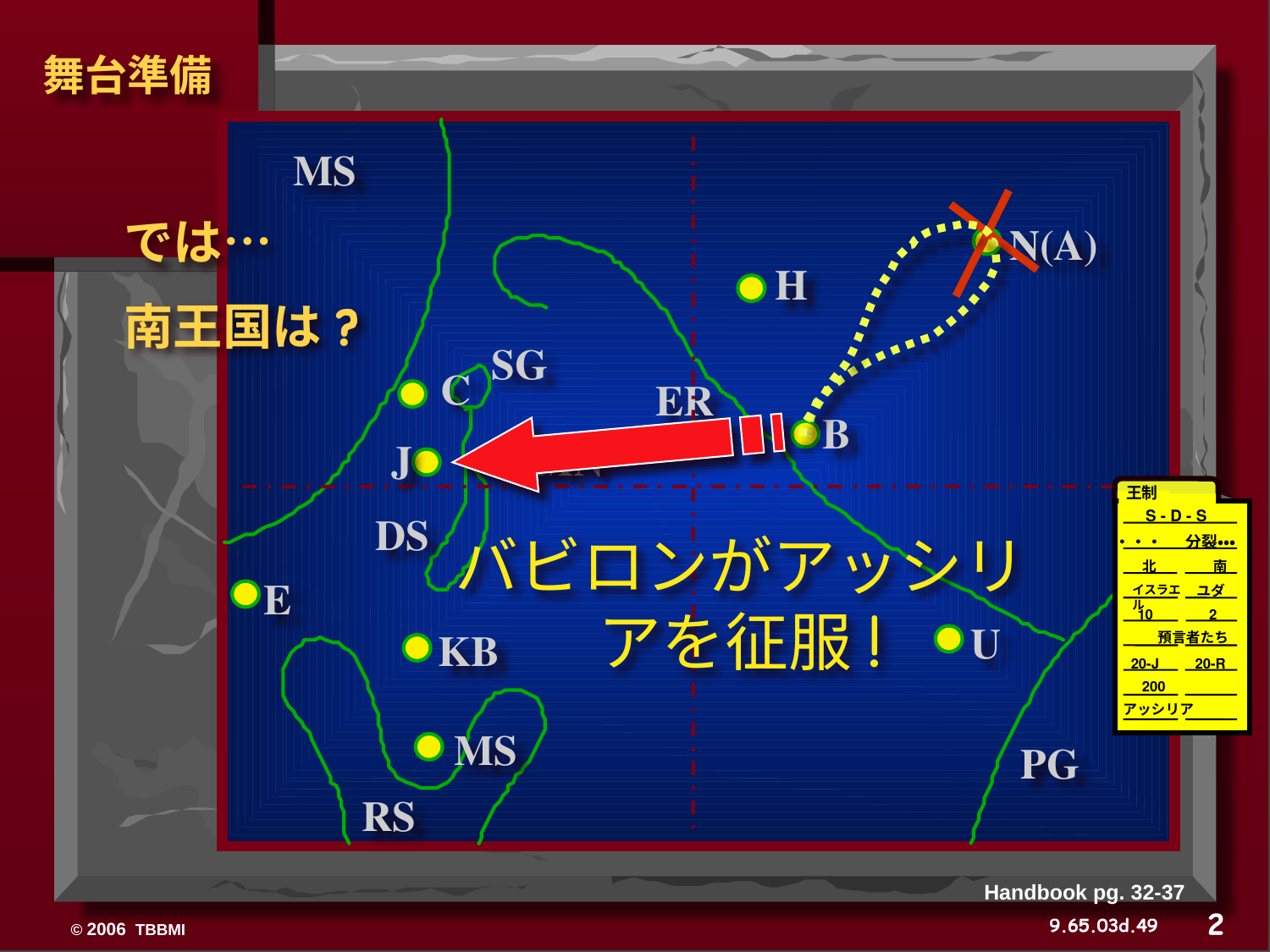

舞台準備

MS

では…
南王国は?
N(A)

H

SG
C

ER

B

J
MN

王制

S - D - S

DS
バビロンがアッシリアを征服!
 ••• 　分裂•••
　　北　　　　南

E
イスラエル
　ユダ
10              2

U
KB
　　　預言者たち

 20-J         20-R
 200
アッシリア
MS
PG

RS
Handbook pg. 32-37
2
49